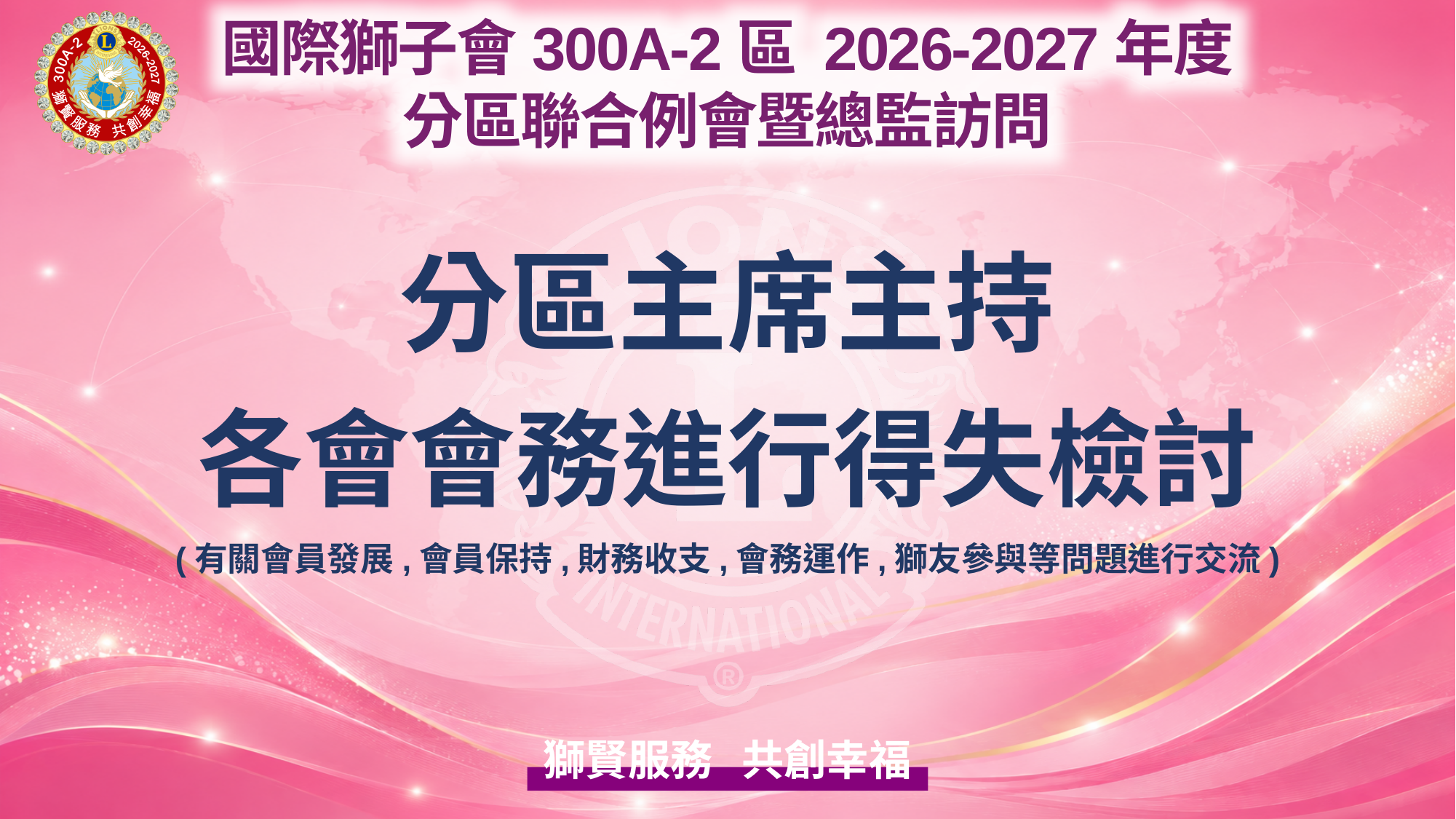

分區主席主持
各會會務進行得失檢討
(有關會員發展,會員保持,財務收支,會務運作,獅友參與等問題進行交流)